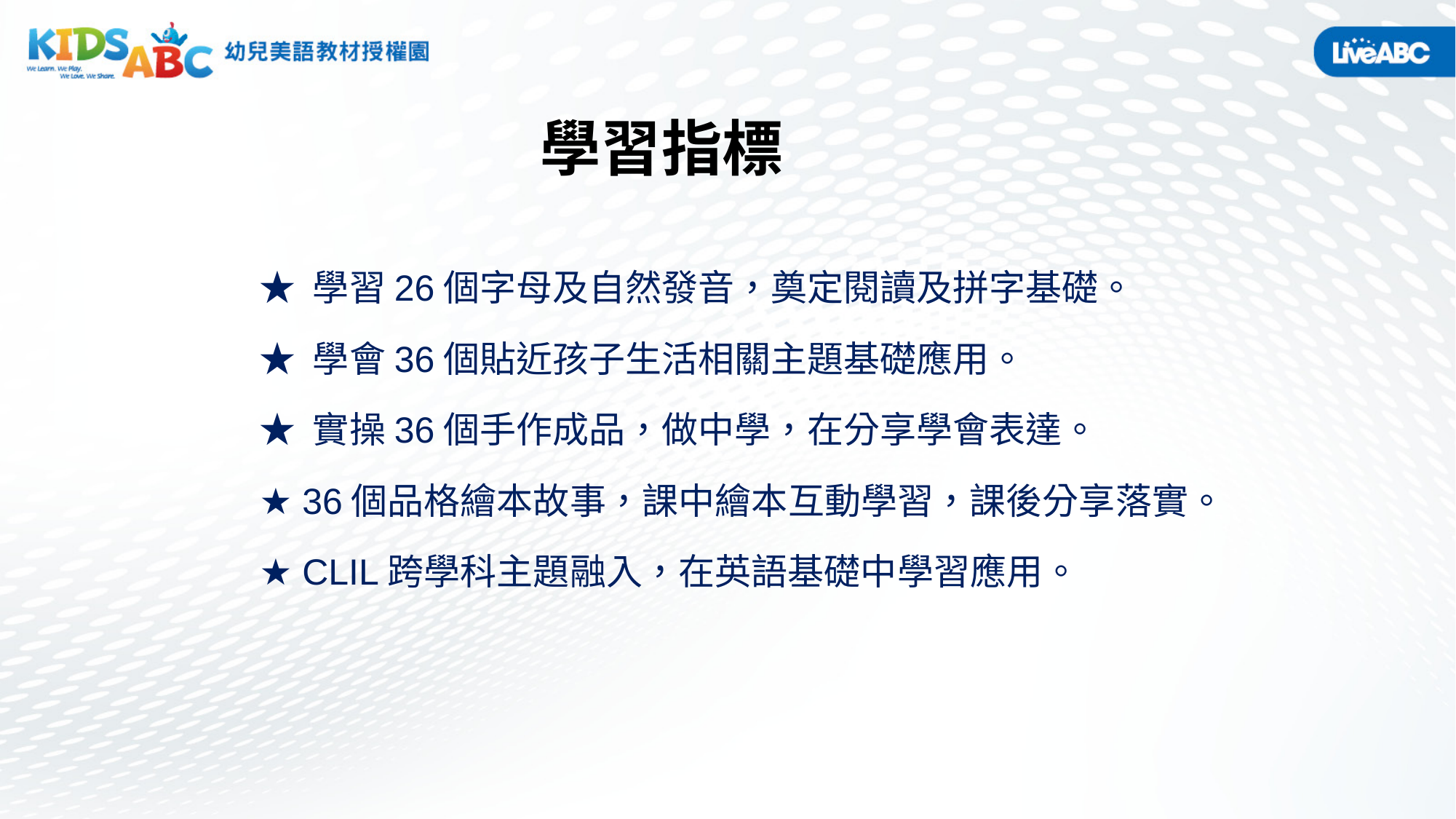

學習指標
★ 學習26個字母及自然發音，奠定閱讀及拼字基礎。
★ 學會36個貼近孩子生活相關主題基礎應用。
★ 實操36個手作成品，做中學，在分享學會表達。
★ 36個品格繪本故事，課中繪本互動學習，課後分享落實。
★ CLIL跨學科主題融入，在英語基礎中學習應用。